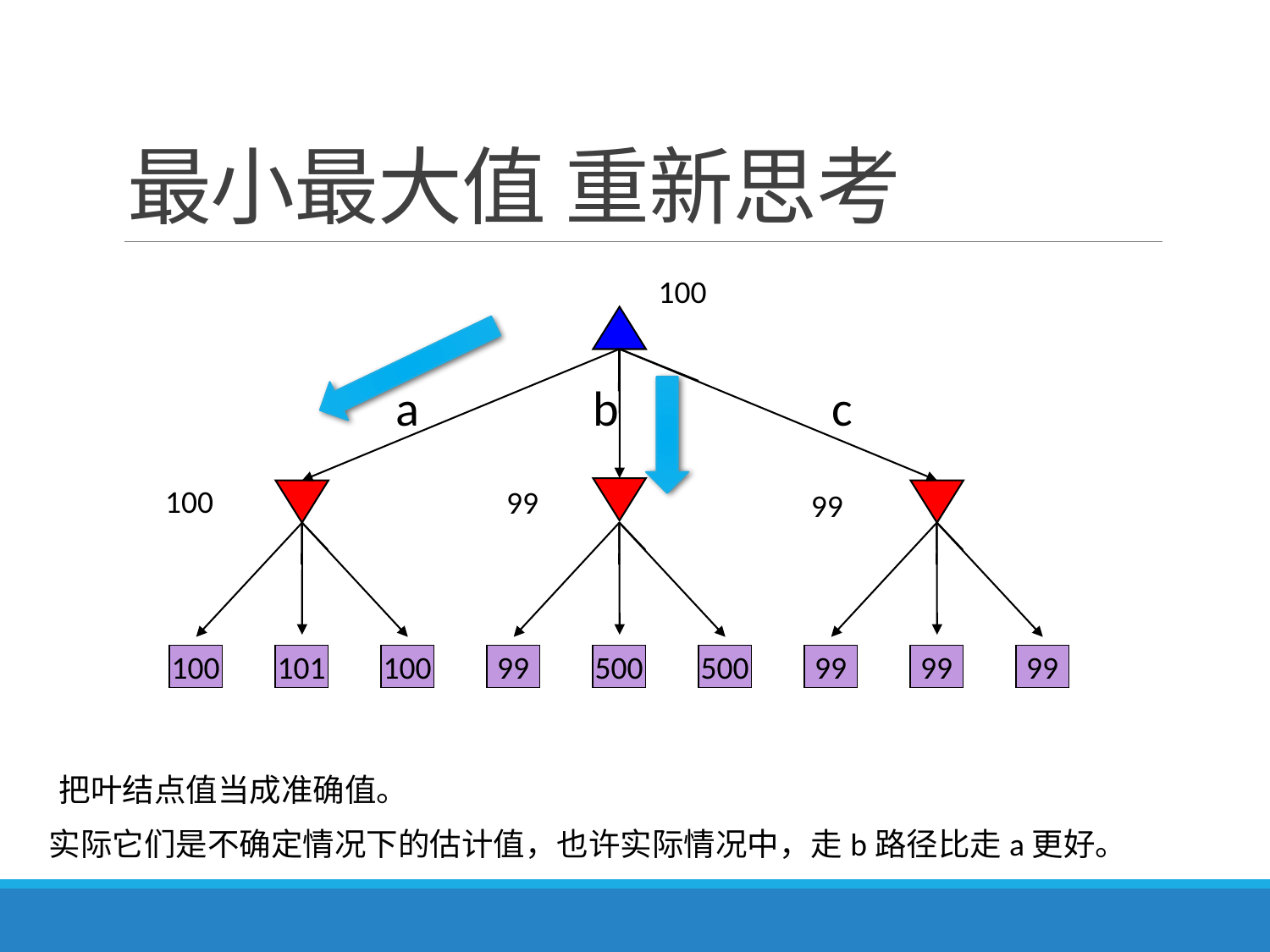

# 最小最大值 重新思考
100

a
b
c

100
99
99
99
99
101
100
500
500
99
99
100
把叶结点值当成准确值。
实际它们是不确定情况下的估计值，也许实际情况中，走b路径比走a更好。